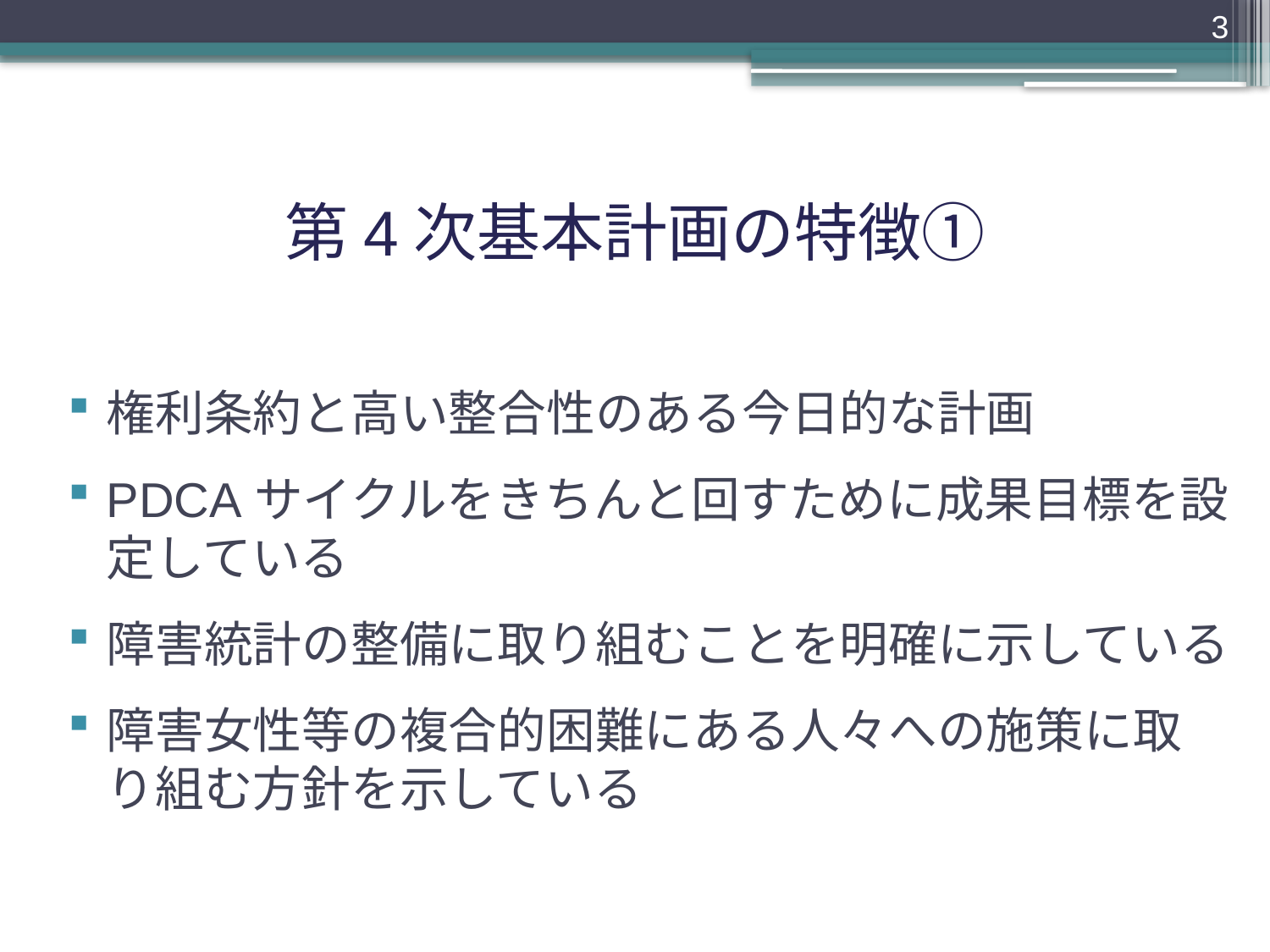

3
# 第4次基本計画の特徴①
権利条約と高い整合性のある今日的な計画
PDCAサイクルをきちんと回すために成果目標を設定している
障害統計の整備に取り組むことを明確に示している
障害女性等の複合的困難にある人々への施策に取り組む方針を示している